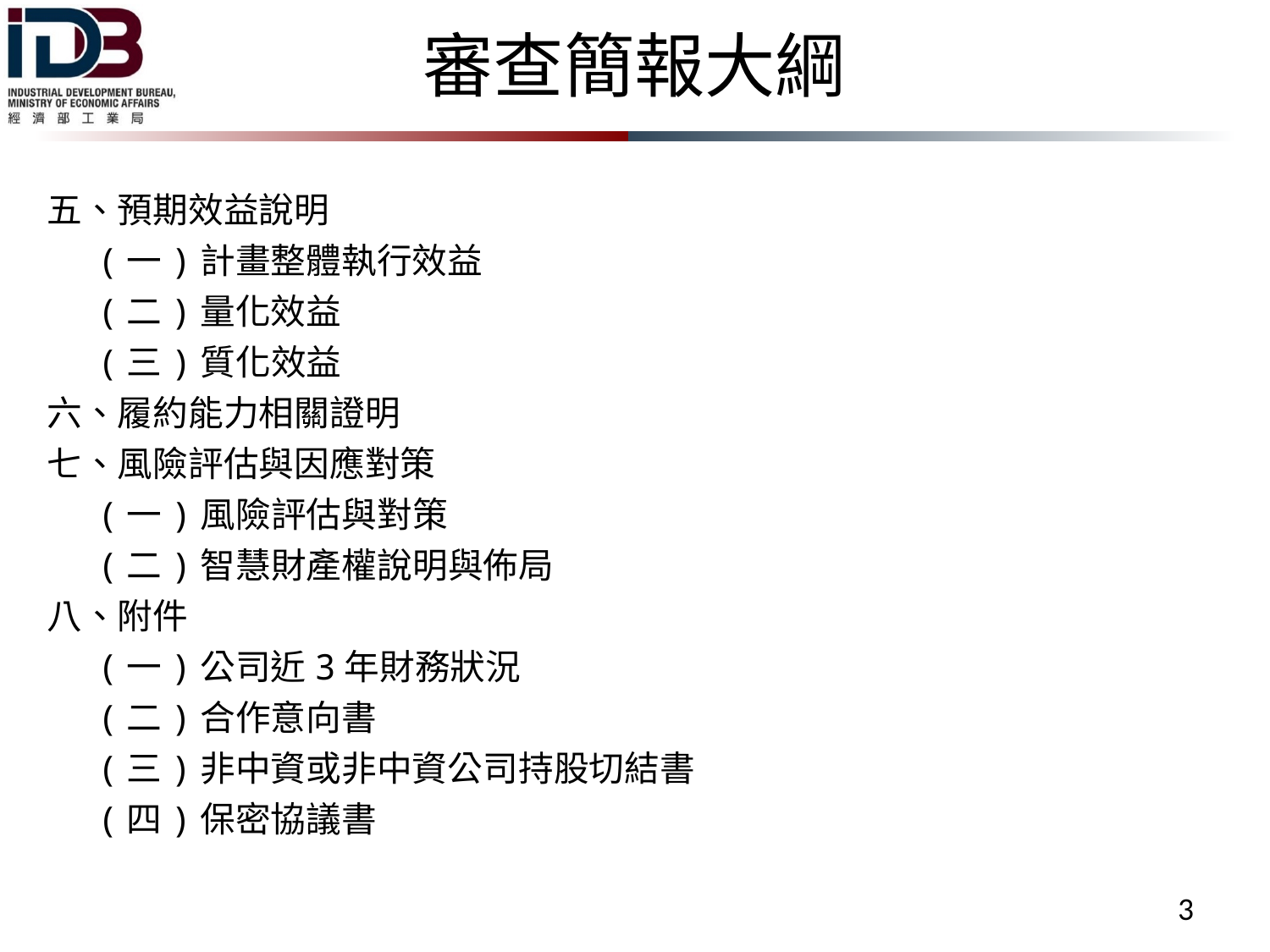

# 審查簡報大綱
五、預期效益說明
(一)計畫整體執行效益
(二)量化效益
(三)質化效益
六、履約能力相關證明
七、風險評估與因應對策
(一)風險評估與對策
(二)智慧財產權說明與佈局
八、附件
(一)公司近3年財務狀況
(二)合作意向書
(三)非中資或非中資公司持股切結書
(四)保密協議書

3